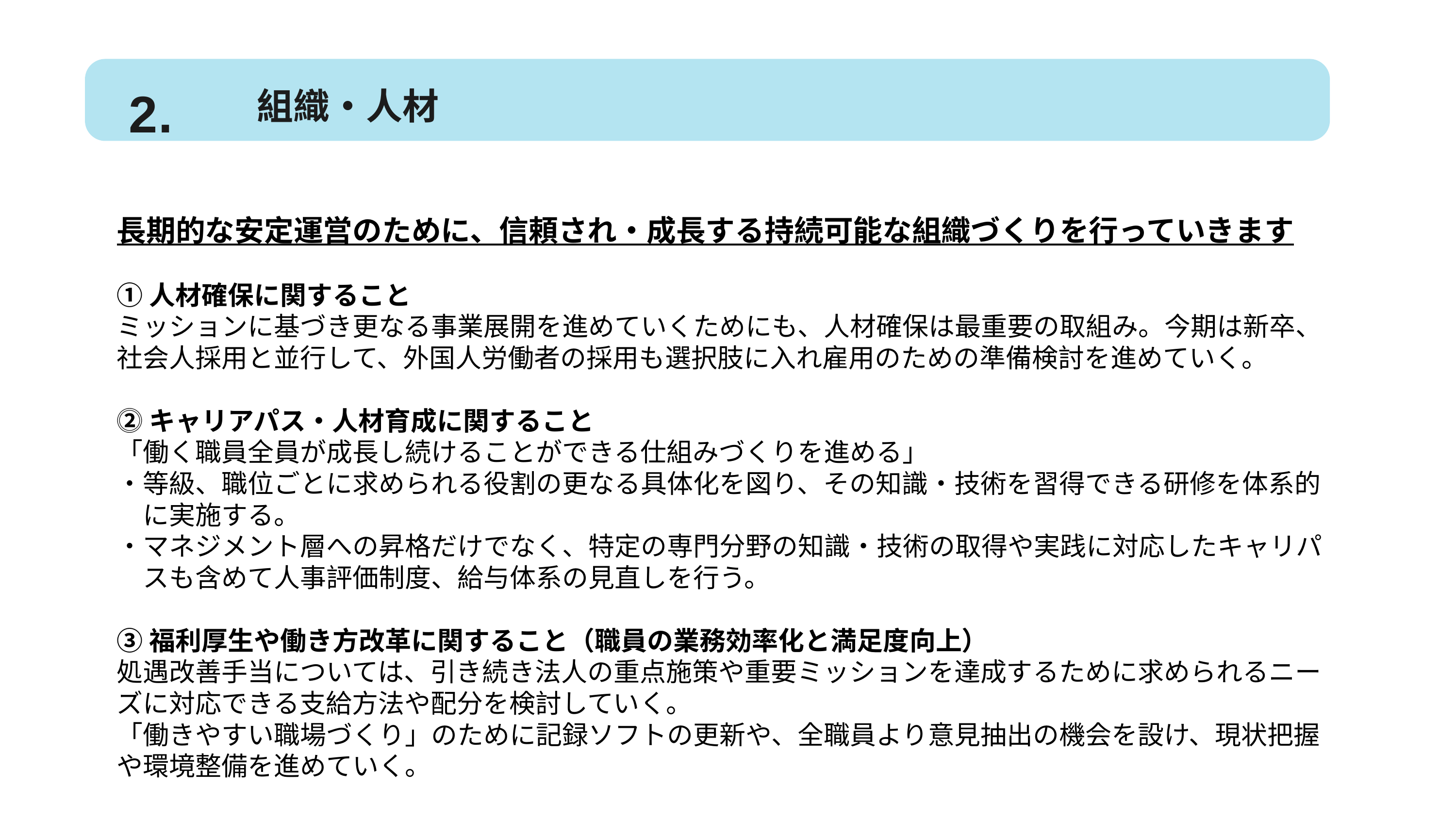

2.

組織・人材
長期的な安定運営のために、信頼され・成長する持続可能な組織づくりを行っていきます

①人材確保に関すること
ミッションに基づき更なる事業展開を進めていくためにも、人材確保は最重要の取組み。今期は新卒、社会人採用と並行して、外国人労働者の採用も選択肢に入れ雇用のための準備検討を進めていく。

⓶キャリアパス・人材育成に関すること
「働く職員全員が成長し続けることができる仕組みづくりを進める」
・等級、職位ごとに求められる役割の更なる具体化を図り、その知識・技術を習得できる研修を体系的
　に実施する。
・マネジメント層への昇格だけでなく、特定の専門分野の知識・技術の取得や実践に対応したキャリパ
　スも含めて人事評価制度、給与体系の見直しを行う。

③福利厚生や働き方改革に関すること（職員の業務効率化と満足度向上）
処遇改善手当については、引き続き法人の重点施策や重要ミッションを達成するために求められるニーズに対応できる支給方法や配分を検討していく。
「働きやすい職場づくり」のために記録ソフトの更新や、全職員より意見抽出の機会を設け、現状把握や環境整備を進めていく。